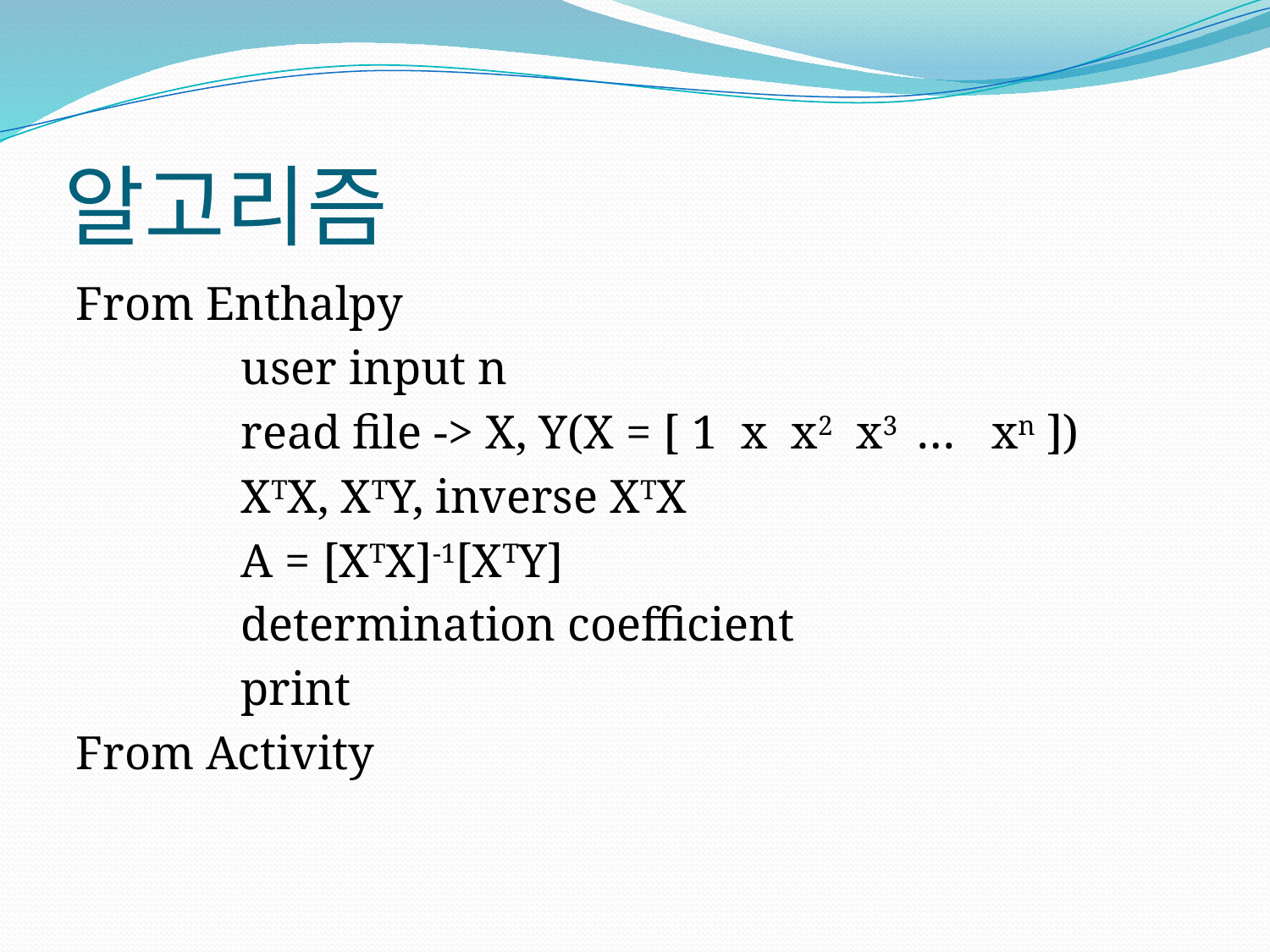

# 알고리즘
From Enthalpy
		user input n
		read file -> X, Y(X = [ 1  x  x2  x3  …   xn ])
		XTX, XTY, inverse XTX
		A = [XTX]-1[XTY]
		determination coefficient
		print
From Activity